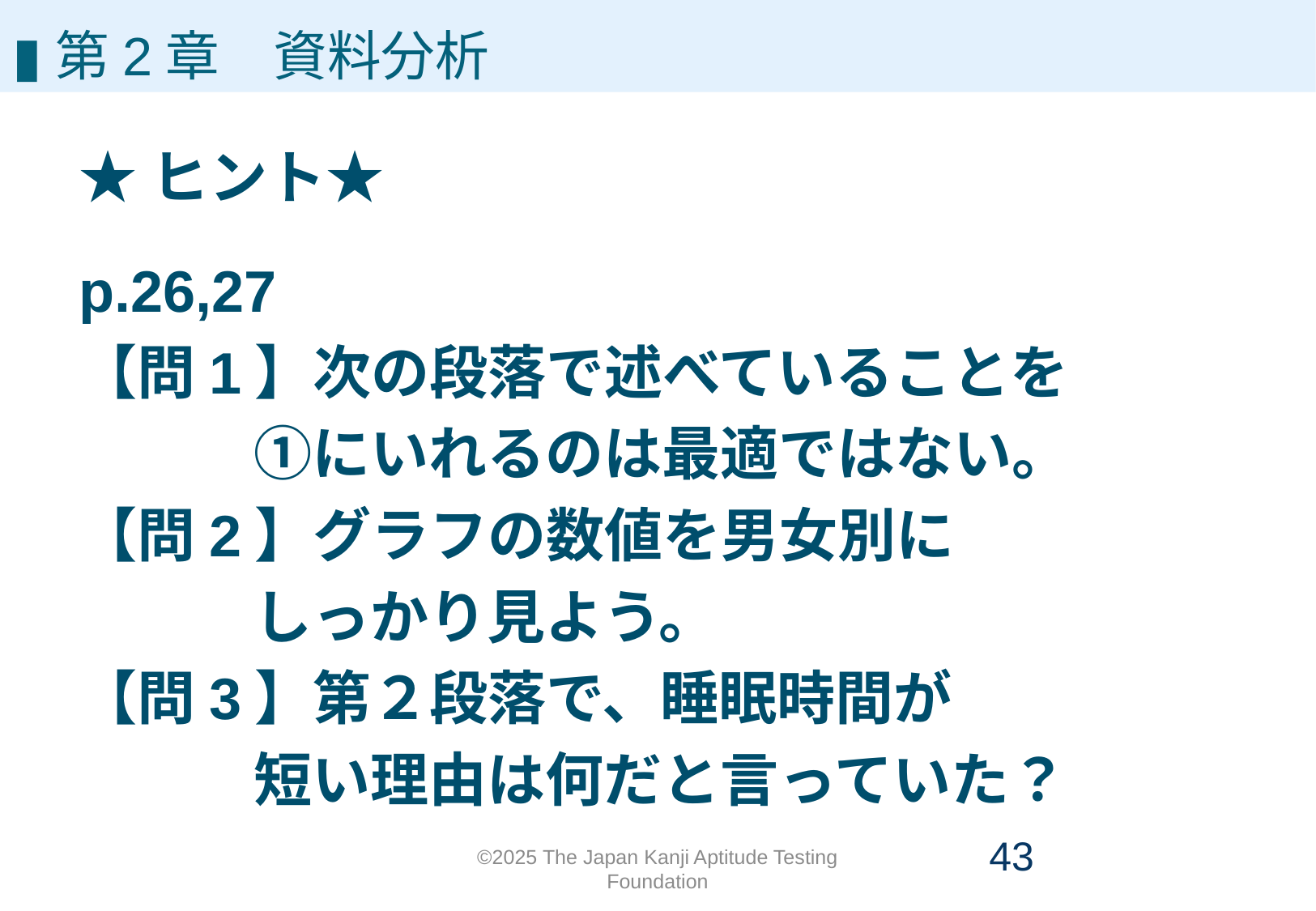

▮第2章　資料分析
★ヒント★

p.26,27
【問1】次の段落で述べていることを
　　　①にいれるのは最適ではない。
【問2】グラフの数値を男女別に
　　　しっかり見よう。
【問3】第２段落で、睡眠時間が
　　　短い理由は何だと言っていた？

©2025 The Japan Kanji Aptitude Testing Foundation
43